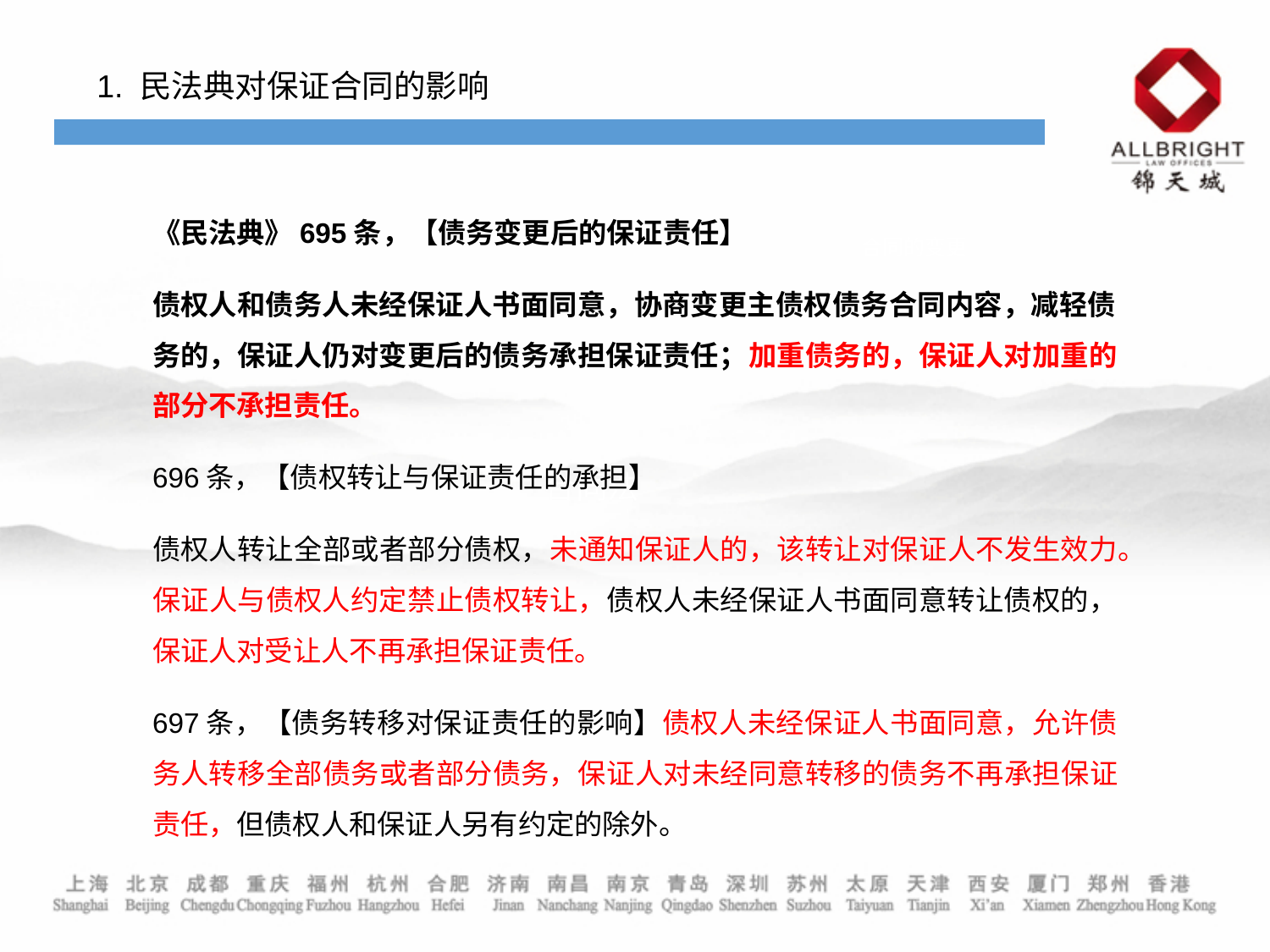

1. 民法典对保证合同的影响

《民法典》695条，【债务变更后的保证责任】
债权人和债务人未经保证人书面同意，协商变更主债权债务合同内容，减轻债务的，保证人仍对变更后的债务承担保证责任；加重债务的，保证人对加重的部分不承担责任。
696条，【债权转让与保证责任的承担】
债权人转让全部或者部分债权，未通知保证人的，该转让对保证人不发生效力。保证人与债权人约定禁止债权转让，债权人未经保证人书面同意转让债权的，保证人对受让人不再承担保证责任。
697条，【债务转移对保证责任的影响】债权人未经保证人书面同意，允许债务人转移全部债务或者部分债务，保证人对未经同意转移的债务不再承担保证责任，但债权人和保证人另有约定的除外。

合同的变更
合同法